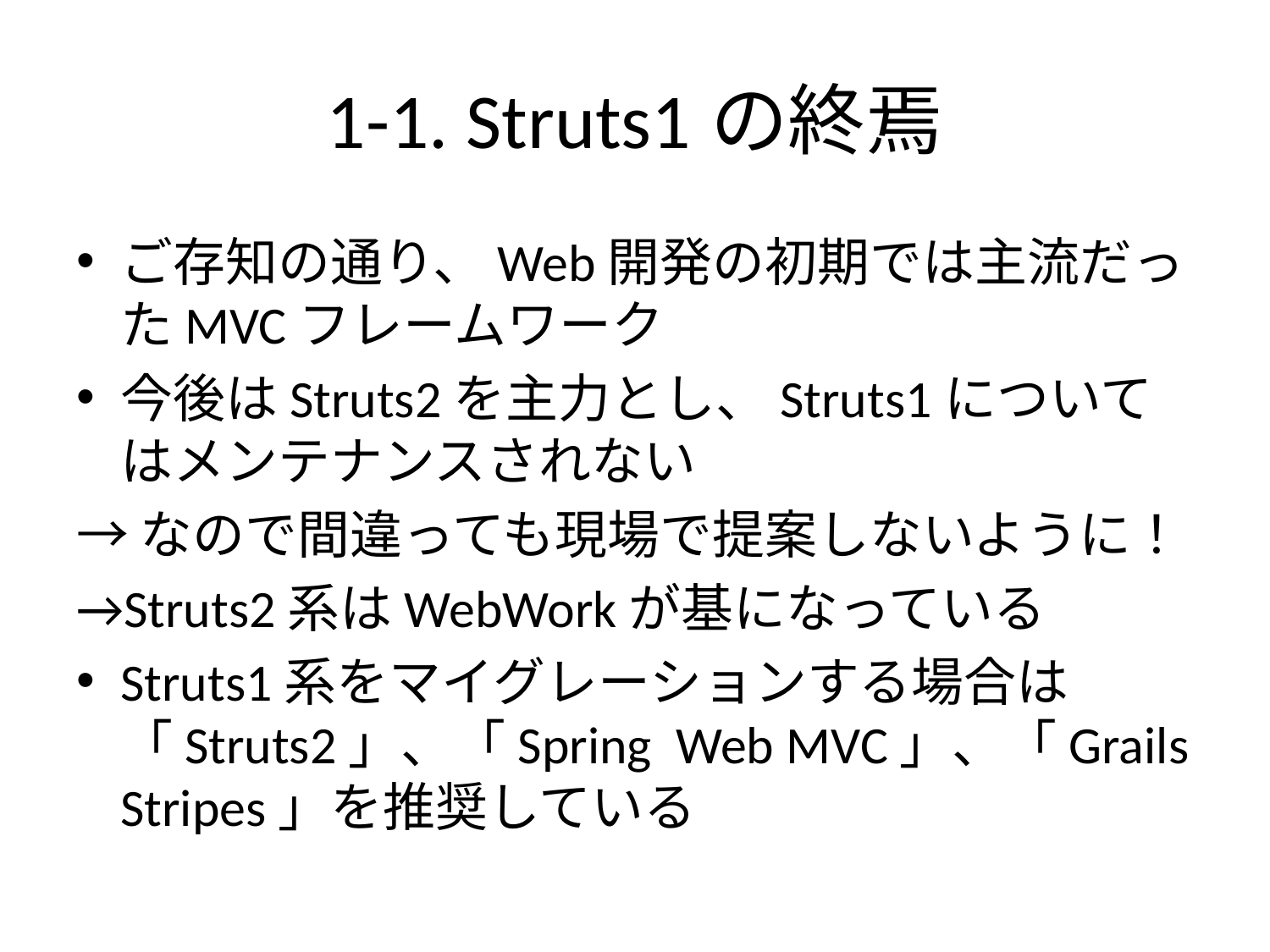

# 1-1. Struts1の終焉
ご存知の通り、Web開発の初期では主流だったMVCフレームワーク
今後はStruts2を主力とし、Struts1についてはメンテナンスされない
→なので間違っても現場で提案しないように！
→Struts2系はWebWorkが基になっている
Struts1系をマイグレーションする場合は「Struts2」、「Spring  Web MVC」、「Grails Stripes」を推奨している